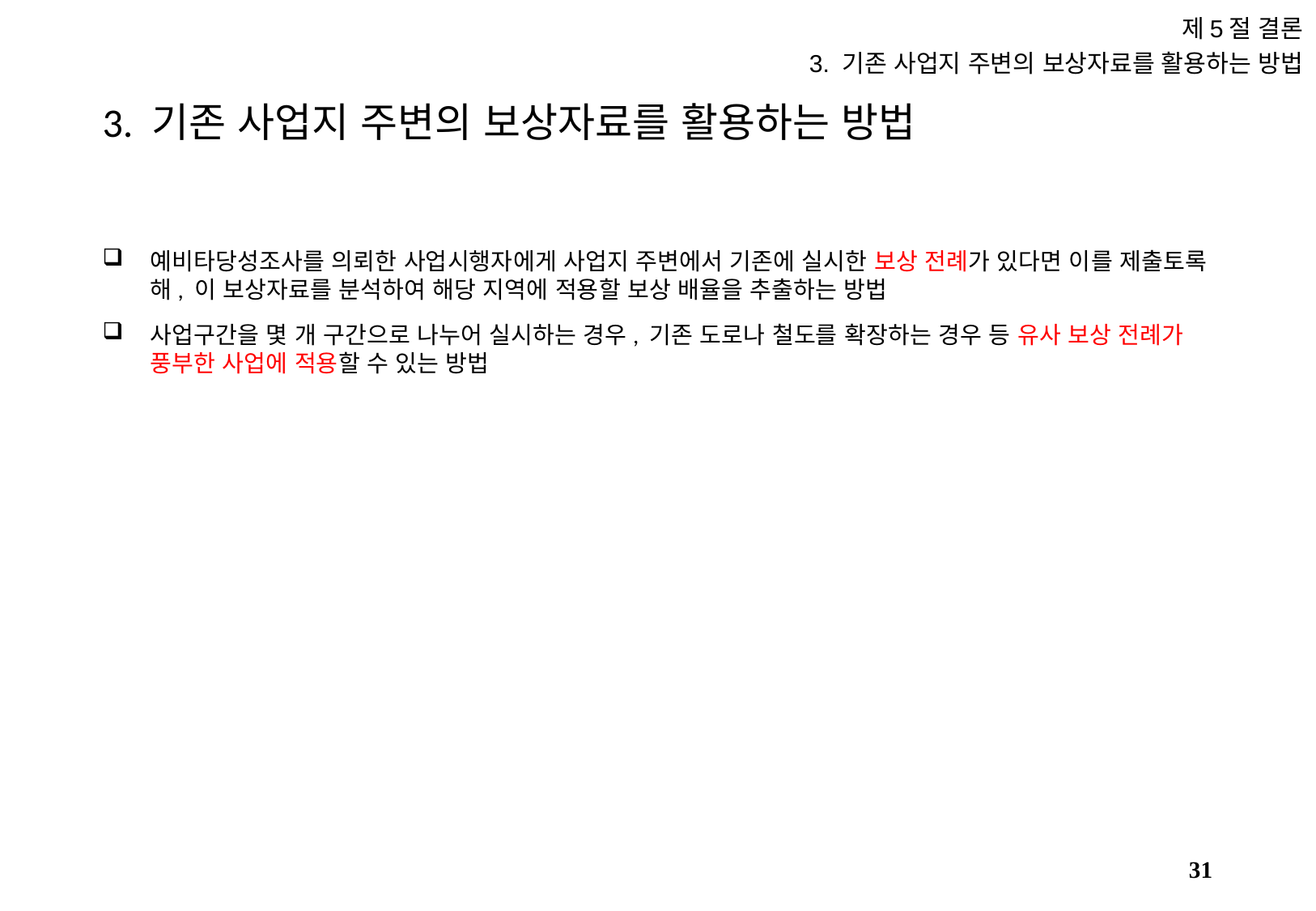

제5절 결론
3. 기존 사업지 주변의 보상자료를 활용하는 방법
# 3. 기존 사업지 주변의 보상자료를 활용하는 방법
예비타당성조사를 의뢰한 사업시행자에게 사업지 주변에서 기존에 실시한 보상 전례가 있다면 이를 제출토록 해, 이 보상자료를 분석하여 해당 지역에 적용할 보상 배율을 추출하는 방법
사업구간을 몇 개 구간으로 나누어 실시하는 경우, 기존 도로나 철도를 확장하는 경우 등 유사 보상 전례가 풍부한 사업에 적용할 수 있는 방법
31